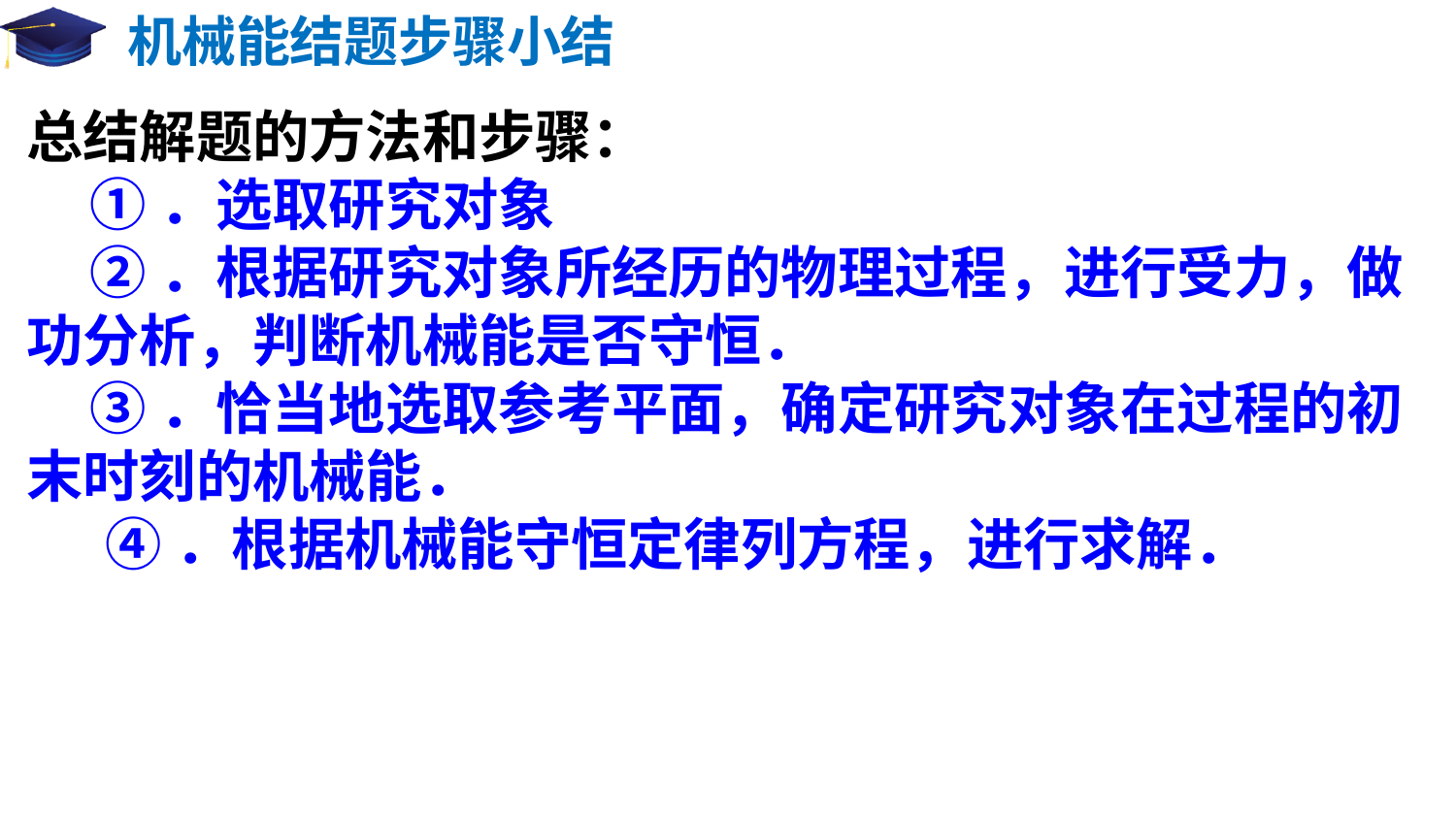

# 机械能结题步骤小结
总结解题的方法和步骤：
    ①．选取研究对象
    ②．根据研究对象所经历的物理过程，进行受力，做功分析，判断机械能是否守恒．
    ③．恰当地选取参考平面，确定研究对象在过程的初末时刻的机械能．
     ④．根据机械能守恒定律列方程，进行求解．